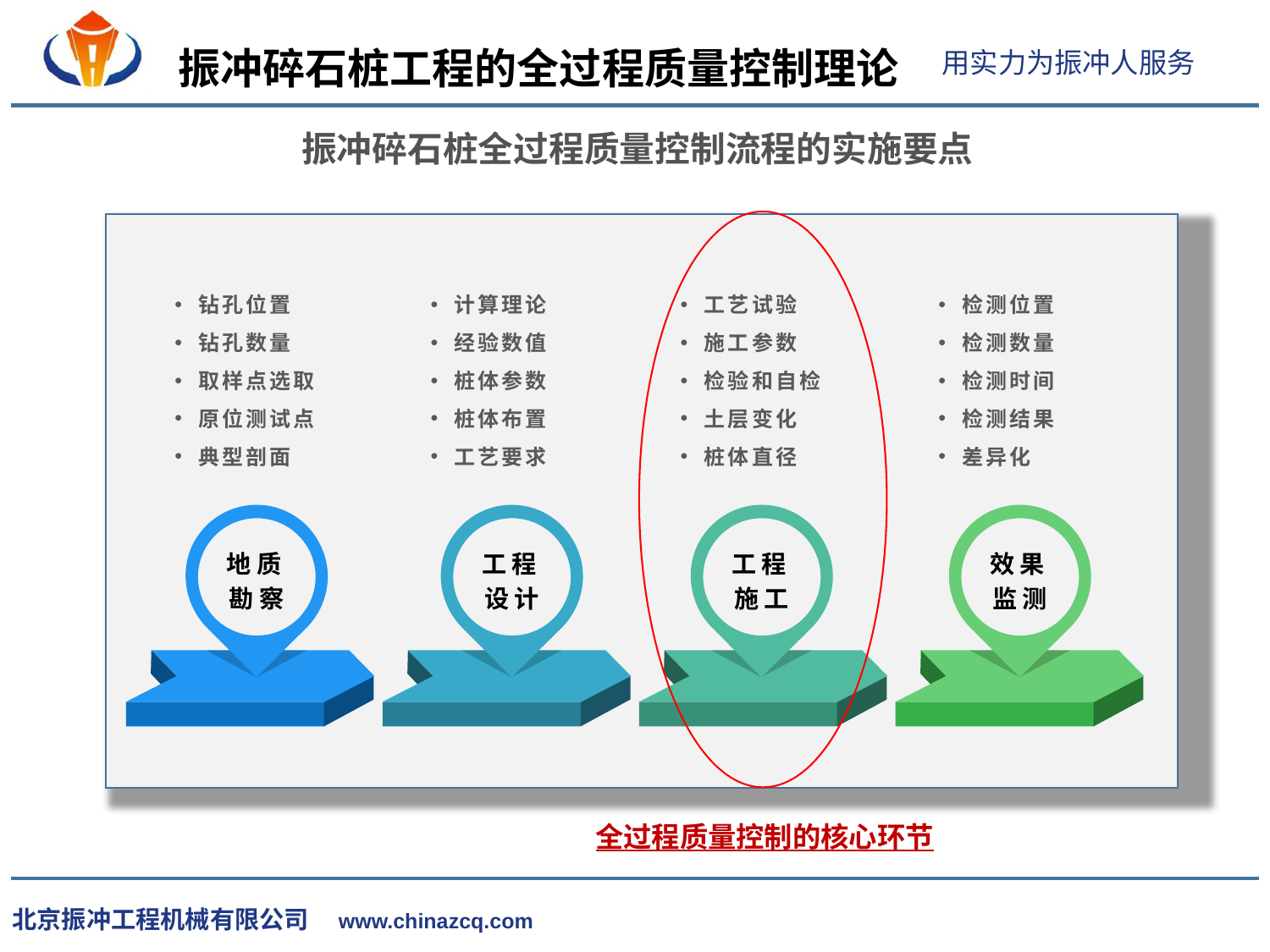

振冲碎石桩工程的全过程质量控制理论
振冲碎石桩全过程质量控制流程的实施要点

钻孔位置
钻孔数量
取样点选取
原位测试点
典型剖面
计算理论
经验数值
桩体参数
桩体布置
工艺要求

工艺试验
施工参数
检验和自检
土层变化
桩体直径
检测位置
检测数量
检测时间
检测结果
差异化

地质勘察
工程设计
工程施工
效果监测

全过程质量控制的核心环节